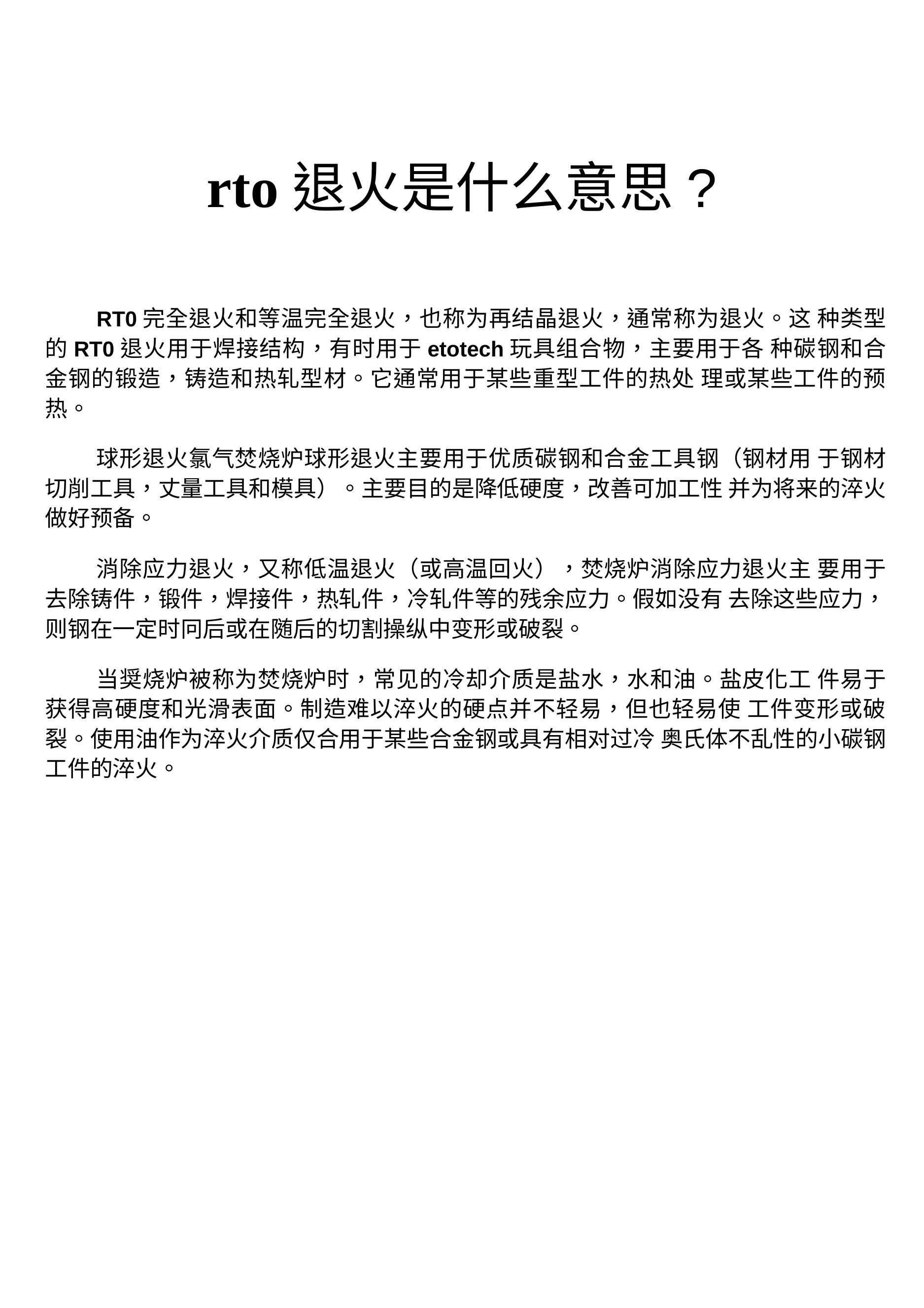

rto退火是什么意思?
RT0完全退火和等温完全退火，也称为再结晶退火，通常称为退火。这 种类型的RT0退火用于焊接结构，有时用于etotech玩具组合物，主要用于各 种碳钢和合金钢的锻造，铸造和热轧型材。它通常用于某些重型工件的热处 理或某些工件的预热。
球形退火氯气焚烧炉球形退火主要用于优质碳钢和合金工具钢（钢材用 于钢材切削工具，丈量工具和模具）。主要目的是降低硬度，改善可加工性 并为将来的淬火做好预备。
消除应力退火，又称低温退火（或高温回火），焚烧炉消除应力退火主 要用于去除铸件，锻件，焊接件，热轧件，冷轧件等的残余应力。假如没有 去除这些应力，则钢在一定时冋后或在随后的切割操纵中变形或破裂。
当奨烧炉被称为焚烧炉时，常见的冷却介质是盐水，水和油。盐皮化工 件易于获得高硬度和光滑表面。制造难以淬火的硬点并不轻易，但也轻易使 工件变形或破裂。使用油作为淬火介质仅合用于某些合金钢或具有相对过冷 奥氏体不乱性的小碳钢工件的淬火。